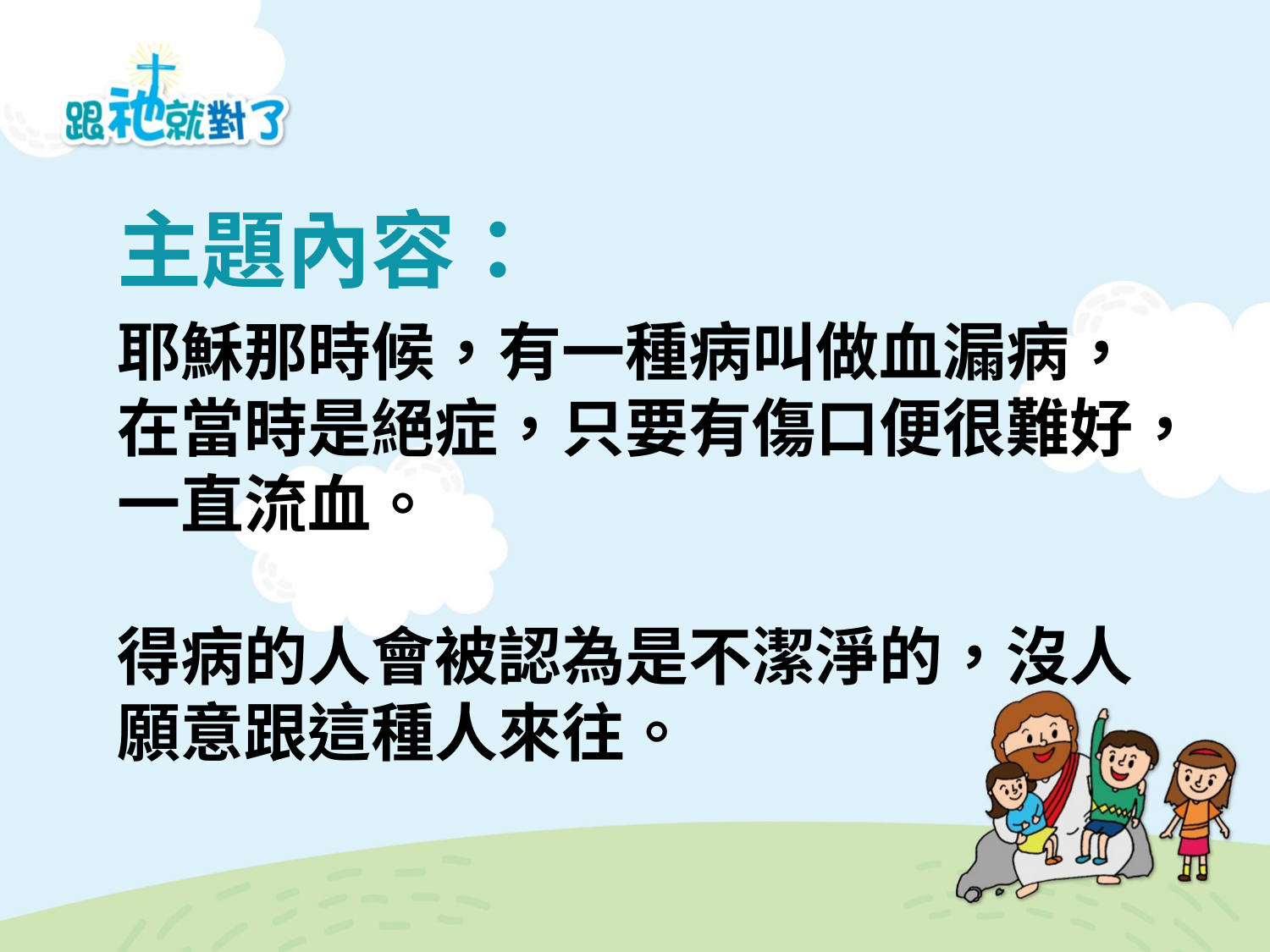

主題內容：
耶穌那時候，有一種病叫做血漏病，在當時是絕症，只要有傷口便很難好，一直流血。

得病的人會被認為是不潔淨的，沒人願意跟這種人來往。